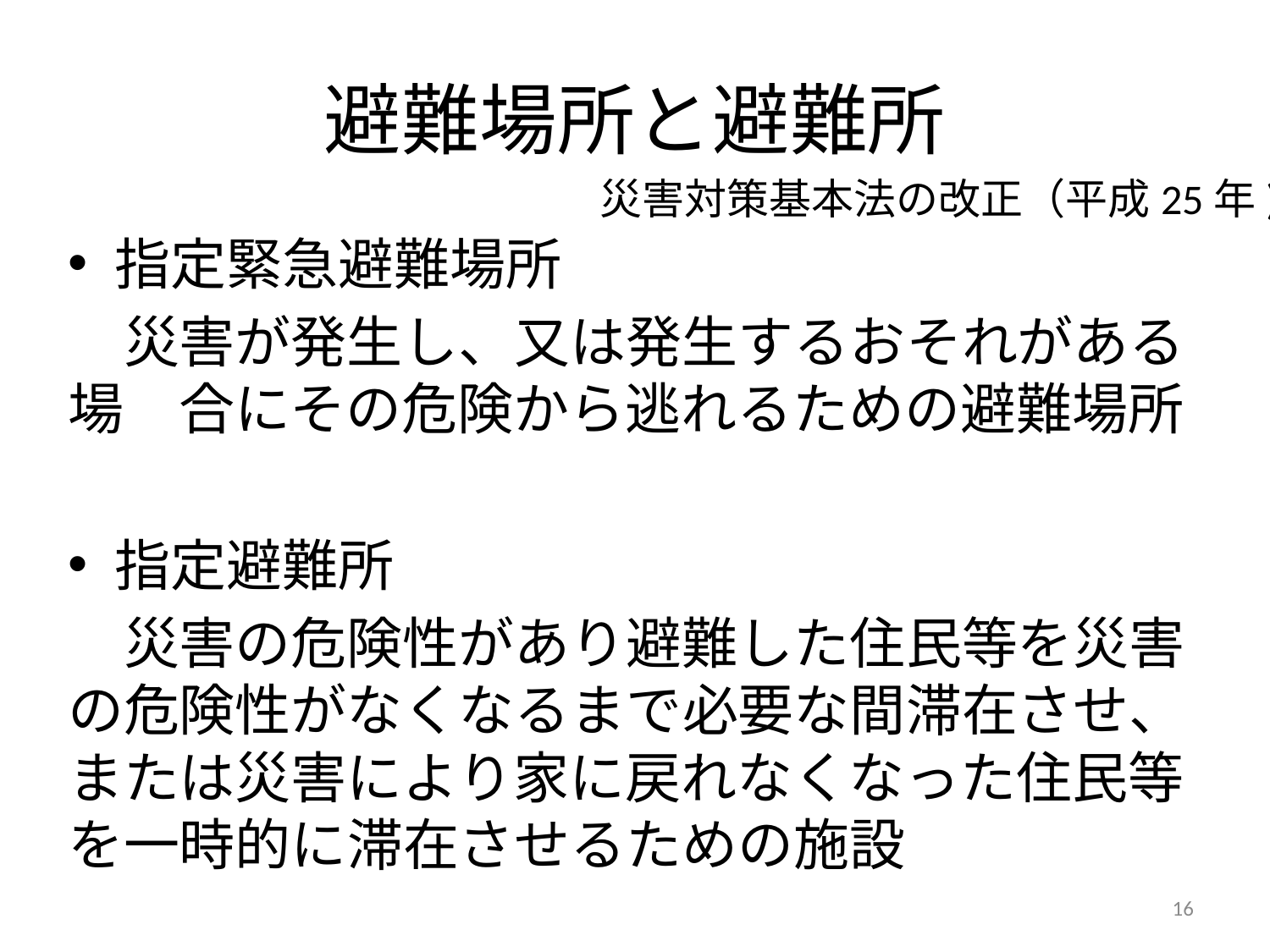

# 避難場所と避難所
災害対策基本法の改正（平成25年)
指定緊急避難場所
　災害が発生し、又は発生するおそれがある場　合にその危険から逃れるための避難場所

指定避難所
　災害の危険性があり避難した住民等を災害の危険性がなくなるまで必要な間滞在させ、または災害により家に戻れなくなった住民等を一時的に滞在させるための施設
16